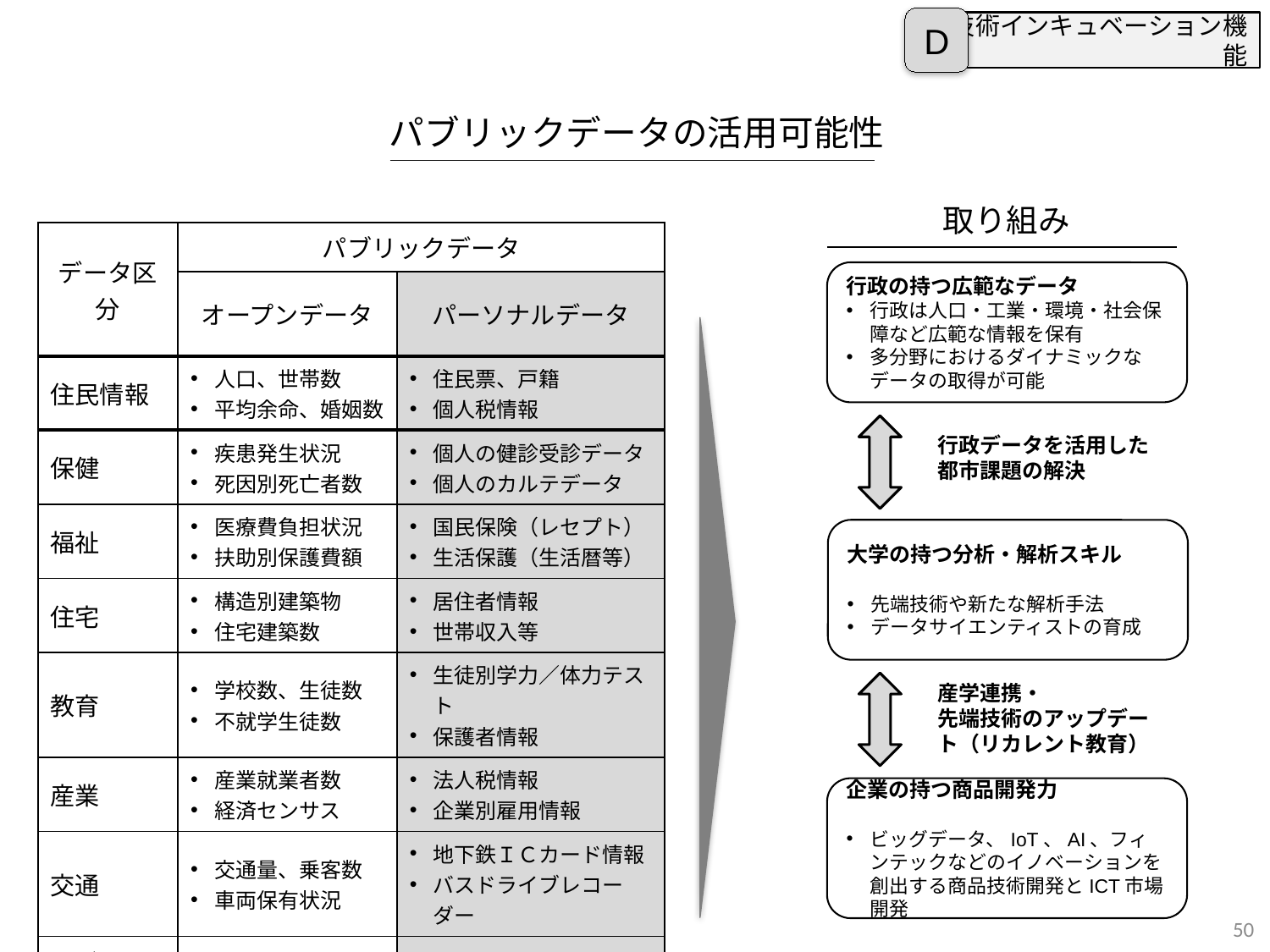

D
技術インキュベーション機能
パブリックデータの活用可能性
取り組み
| データ区分 | パブリックデータ |  |
| --- | --- | --- |
|  | オープンデータ | パーソナルデータ |
| 住民情報 | 人口、世帯数 平均余命、婚姻数 | 住民票、戸籍 個人税情報 |
| 保健 | 疾患発生状況 死因別死亡者数 | 個人の健診受診データ 個人のカルテデータ |
| 福祉 | 医療費負担状況 扶助別保護費額 | 国民保険（レセプト） 生活保護（生活暦等） |
| 住宅 | 構造別建築物 住宅建築数 | 居住者情報 世帯収入等 |
| 教育 | 学校数、生徒数 不就学生徒数 | 生徒別学力／体力テスト 保護者情報 |
| 産業 | 産業就業者数 経済センサス | 法人税情報 企業別雇用情報 |
| 交通 | 交通量、乗客数 車両保有状況 | 地下鉄ＩＣカード情報 バスドライブレコーダー |
| ライフライン | 水道給水状況 下水道処理状況 | 世帯別水道使用量 世帯別下水道使用量 |
| 防犯 | 刑法犯認知状況 裁判所取扱件数 | 防犯カメラ（交通含む） ストーカー情報 |
行政の持つ広範なデータ
行政は人口・工業・環境・社会保障など広範な情報を保有
多分野におけるダイナミックなデータの取得が可能

行政データを活用した
都市課題の解決
大学の持つ分析・解析スキル

先端技術や新たな解析手法
データサイエンティストの育成

産学連携・
先端技術のアップデート（リカレント教育）
企業の持つ商品開発力

ビッグデータ、IoT、AI、フィンテックなどのイノベーションを創出する商品技術開発とICT市場開発
50